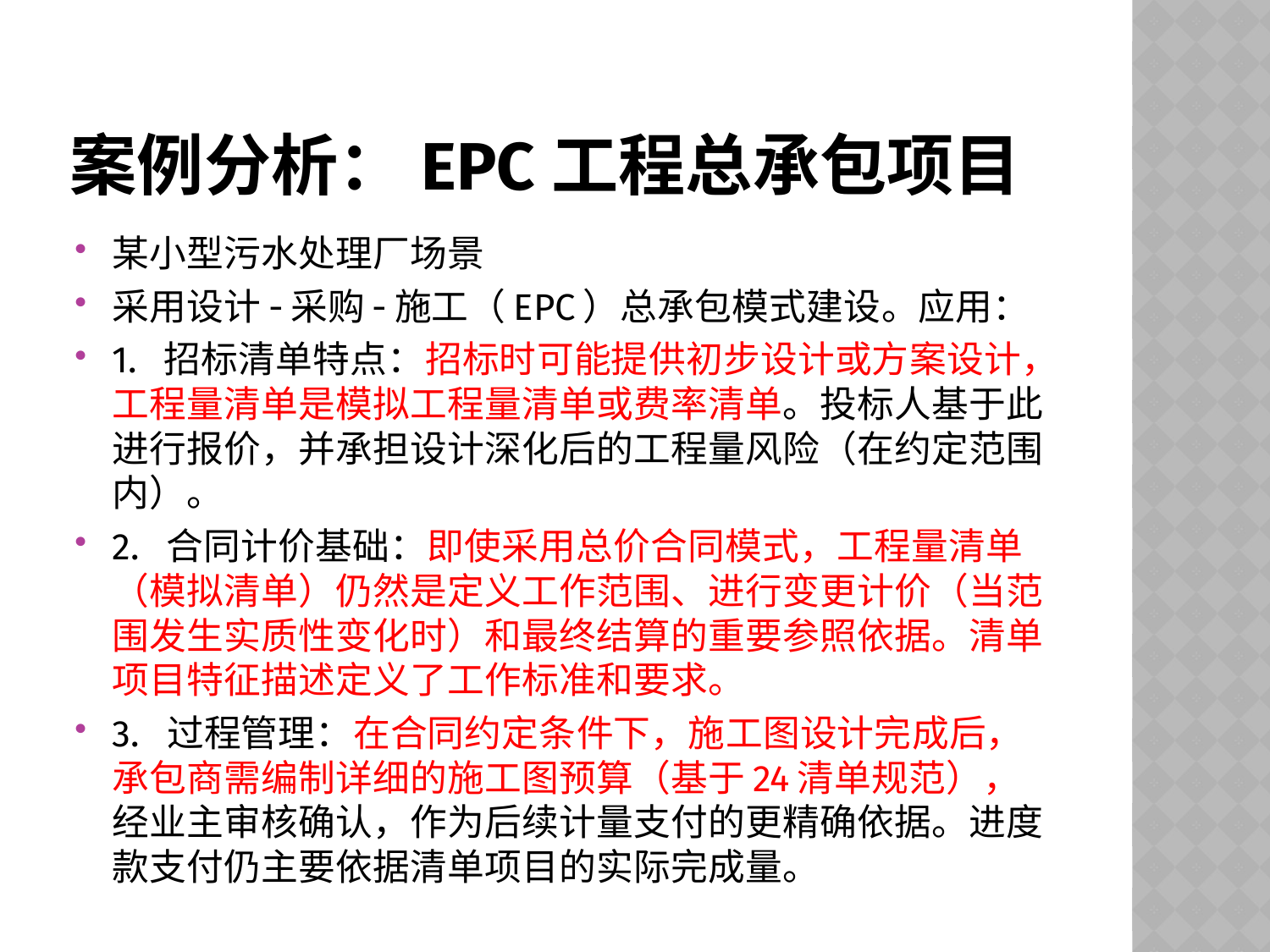

# 案例分析：EPC工程总承包项目
某小型污水处理厂场景
采用设计-采购-施工（EPC）总承包模式建设。应用：
1.  招标清单特点：招标时可能提供初步设计或方案设计，工程量清单是模拟工程量清单或费率清单。投标人基于此进行报价，并承担设计深化后的工程量风险（在约定范围内）。
2.  合同计价基础：即使采用总价合同模式，工程量清单（模拟清单）仍然是定义工作范围、进行变更计价（当范围发生实质性变化时）和最终结算的重要参照依据。清单项目特征描述定义了工作标准和要求。
3.  过程管理：在合同约定条件下，施工图设计完成后，承包商需编制详细的施工图预算（基于24清单规范），经业主审核确认，作为后续计量支付的更精确依据。进度款支付仍主要依据清单项目的实际完成量。